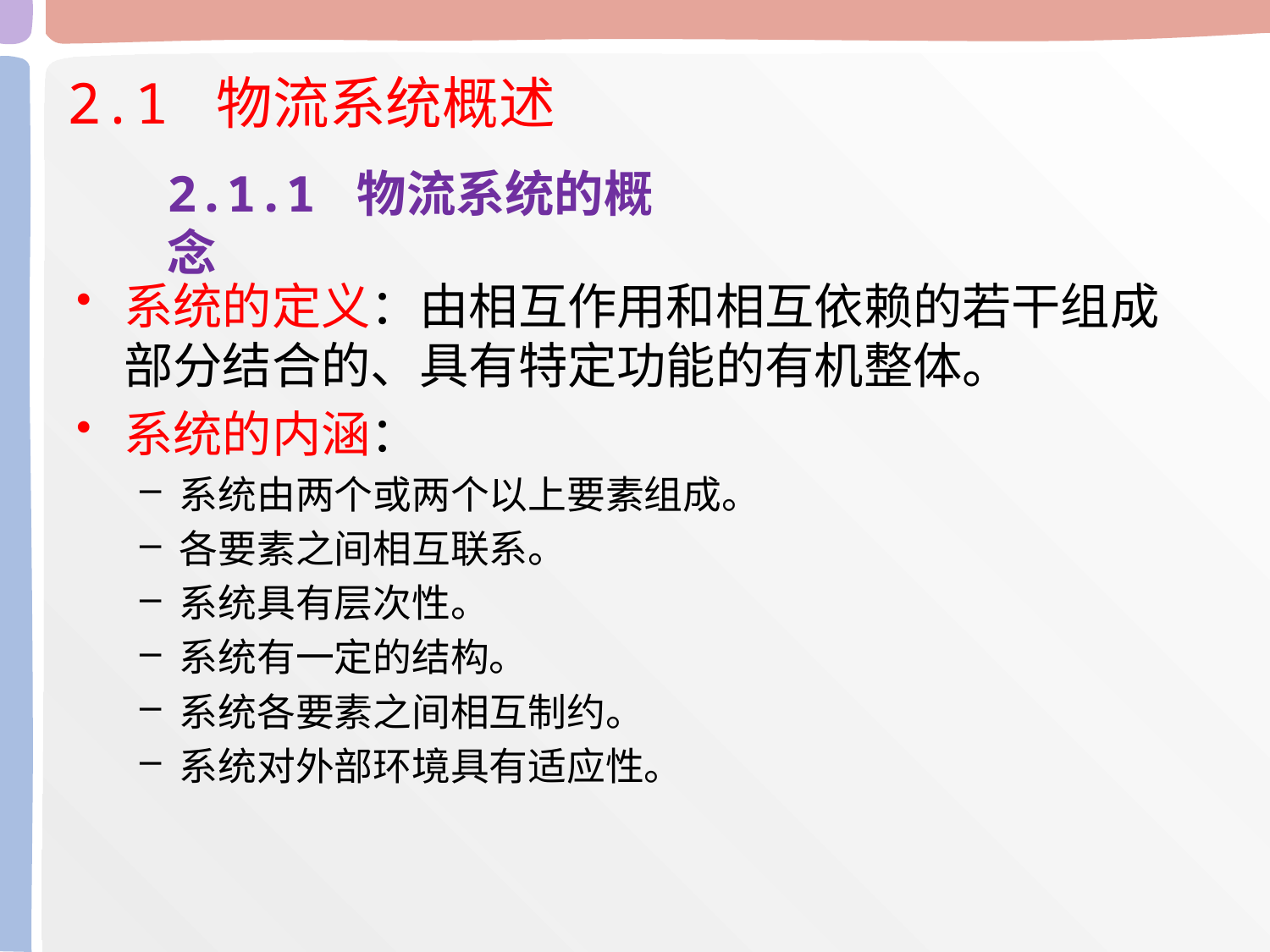

2.1 物流系统概述
2.1.1 物流系统的概念
系统的定义：由相互作用和相互依赖的若干组成部分结合的、具有特定功能的有机整体。
系统的内涵：
系统由两个或两个以上要素组成。
各要素之间相互联系。
系统具有层次性。
系统有一定的结构。
系统各要素之间相互制约。
系统对外部环境具有适应性。